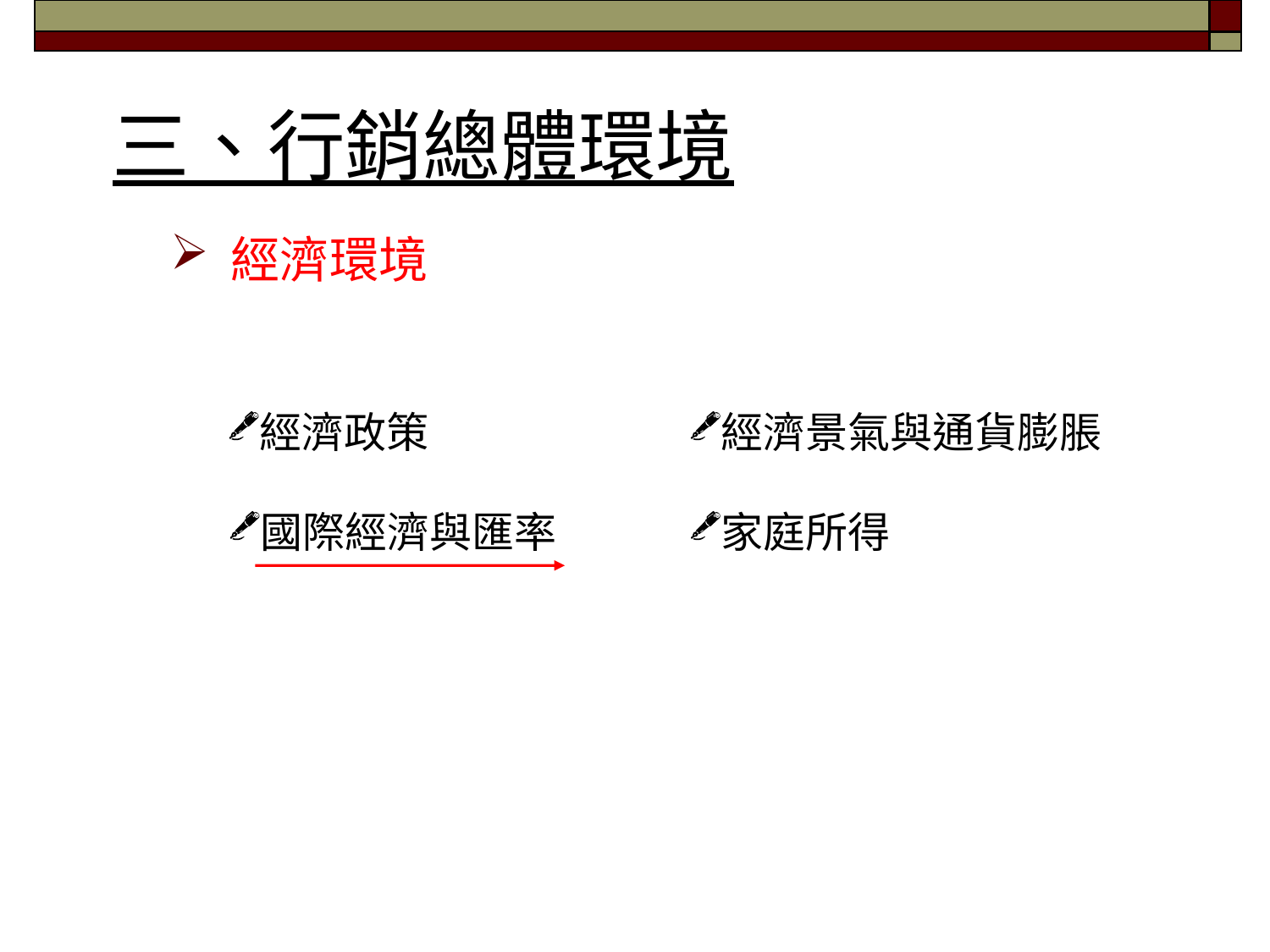

# 三、行銷總體環境
經濟環境
經濟政策
經濟景氣與通貨膨脹
國際經濟與匯率
家庭所得

23/51